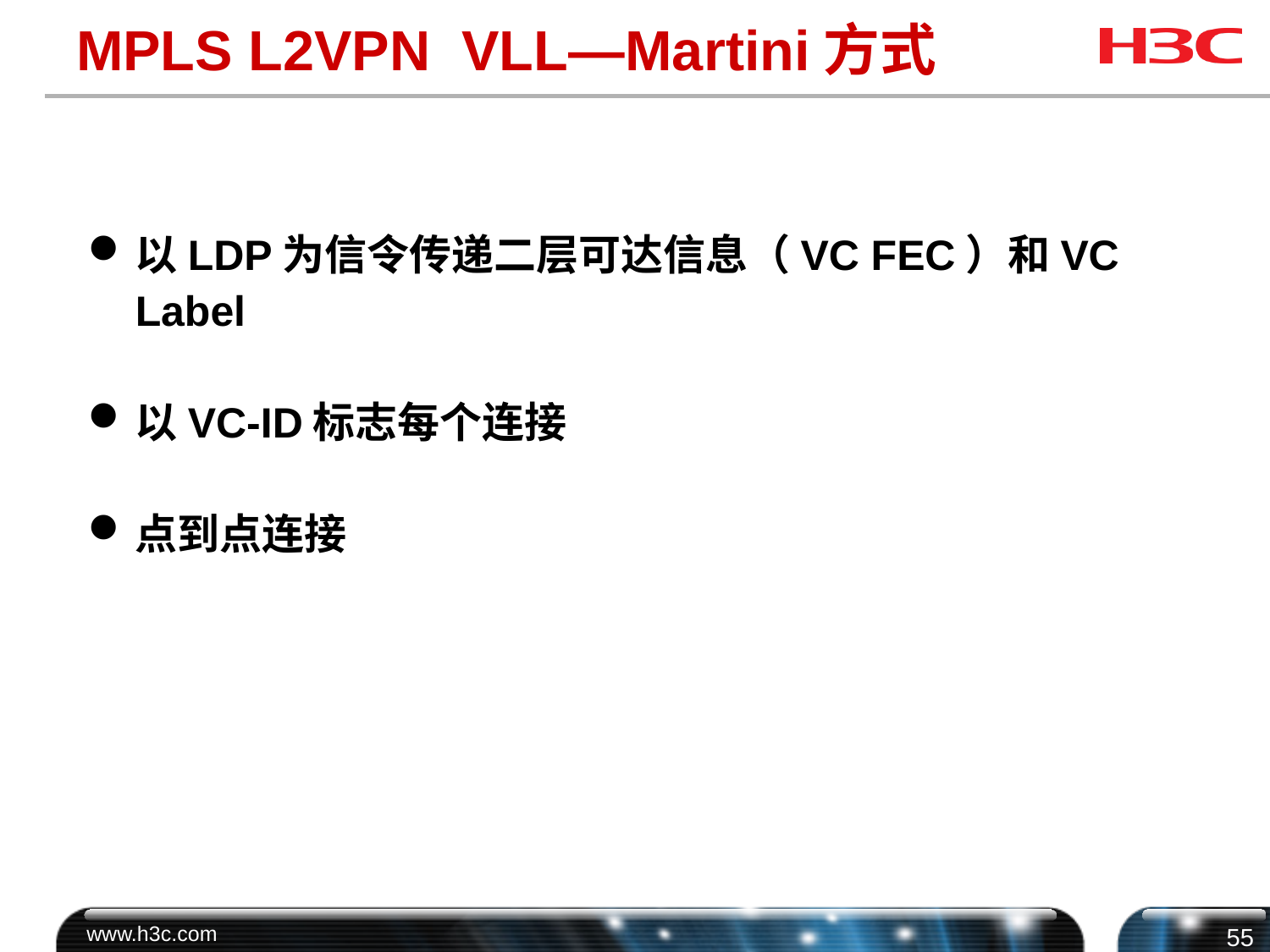

# MPLS L2VPN  VLL—Martini方式

以LDP为信令传递二层可达信息（VC FEC）和VC Label

以VC-ID标志每个连接

点到点连接